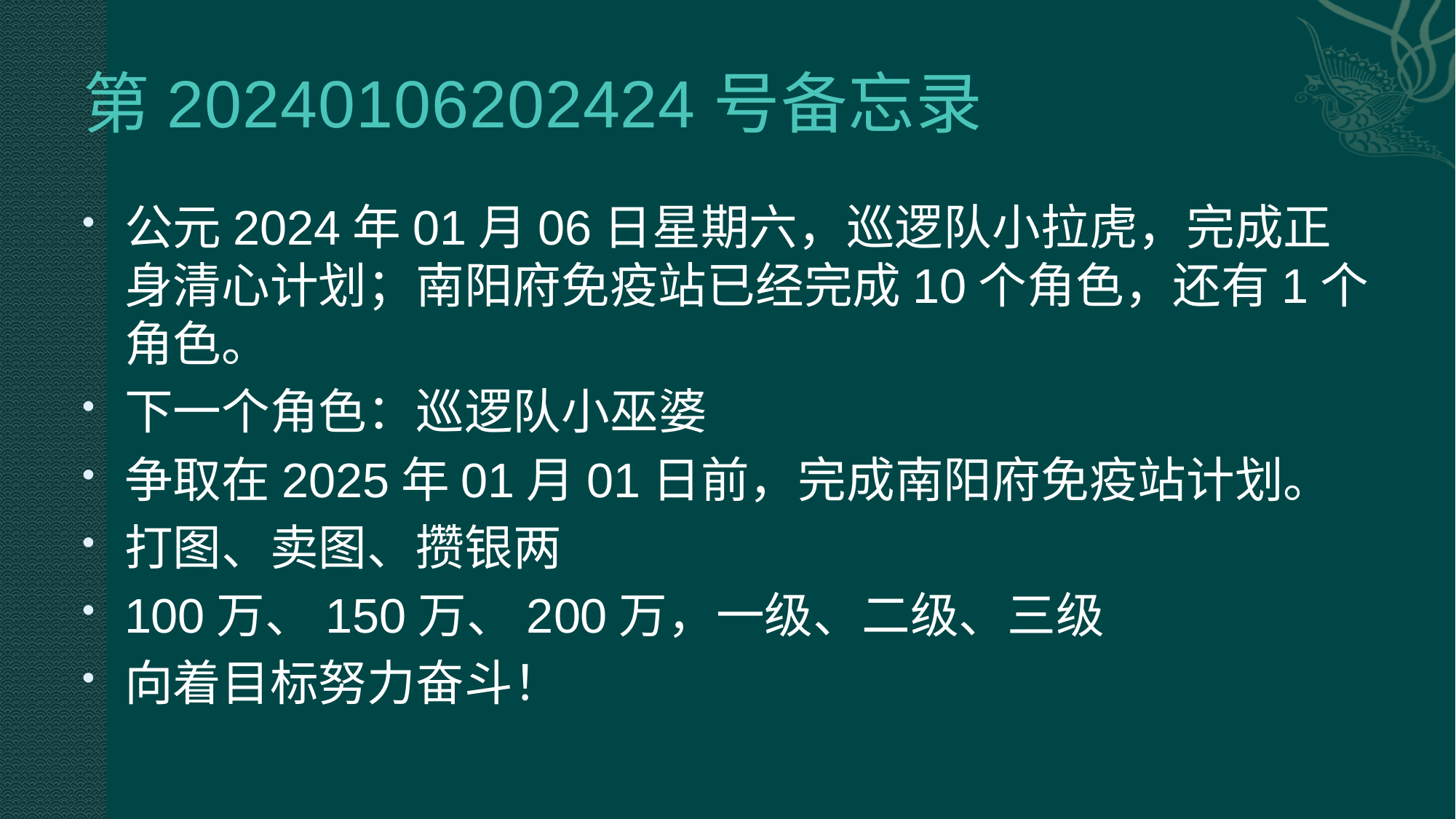

# 第20240106202424号备忘录
公元2024年01月06日星期六，巡逻队小拉虎，完成正身清心计划；南阳府免疫站已经完成10个角色，还有1个角色。
下一个角色：巡逻队小巫婆
争取在2025年01月01日前，完成南阳府免疫站计划。
打图、卖图、攒银两
100万、150万、200万，一级、二级、三级
向着目标努力奋斗！